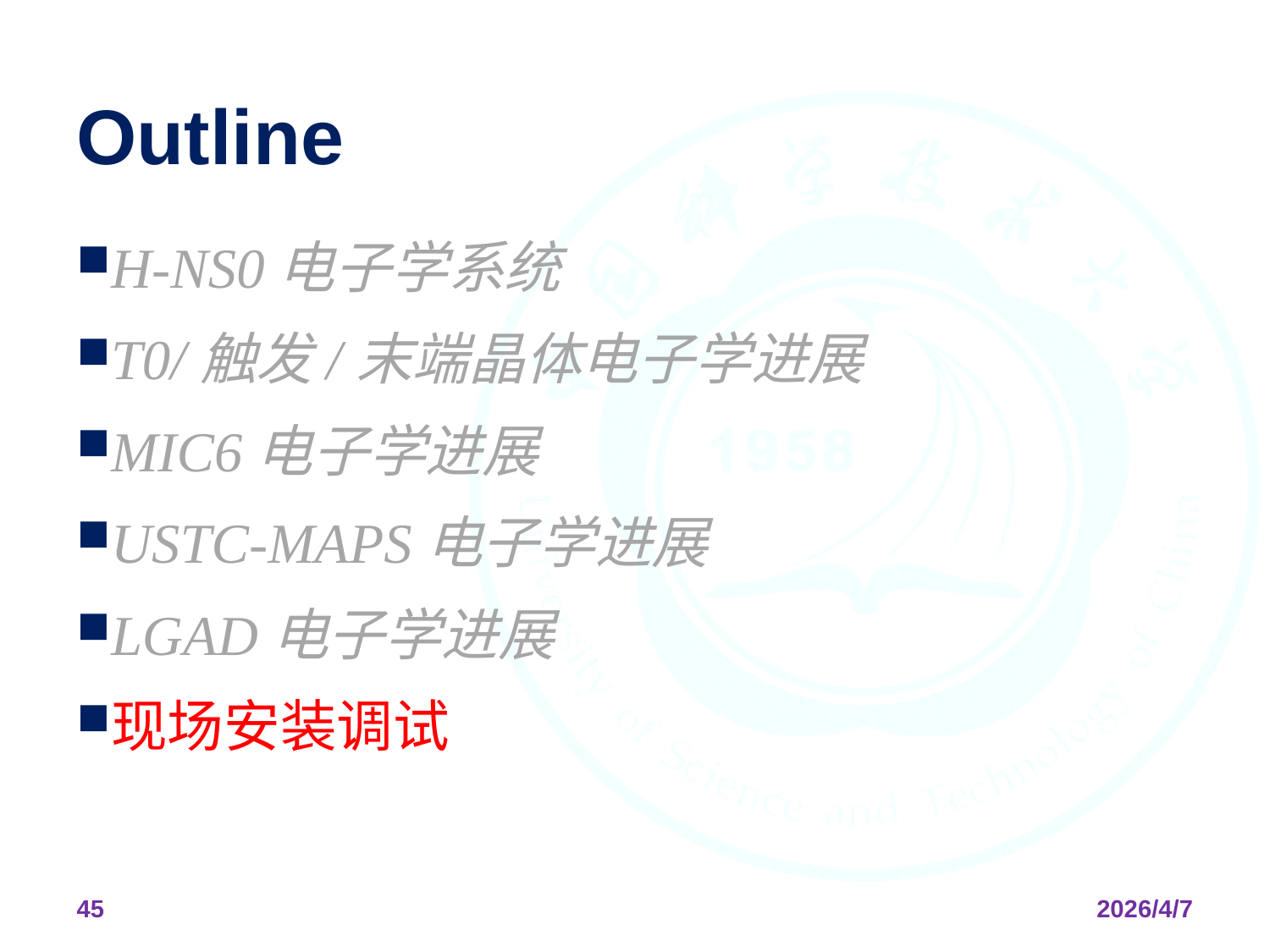

# Outline
H-NS0电子学系统
T0/触发/末端晶体电子学进展
MIC6电子学进展
USTC-MAPS电子学进展
LGAD电子学进展
现场安装调试
45
2026/4/7